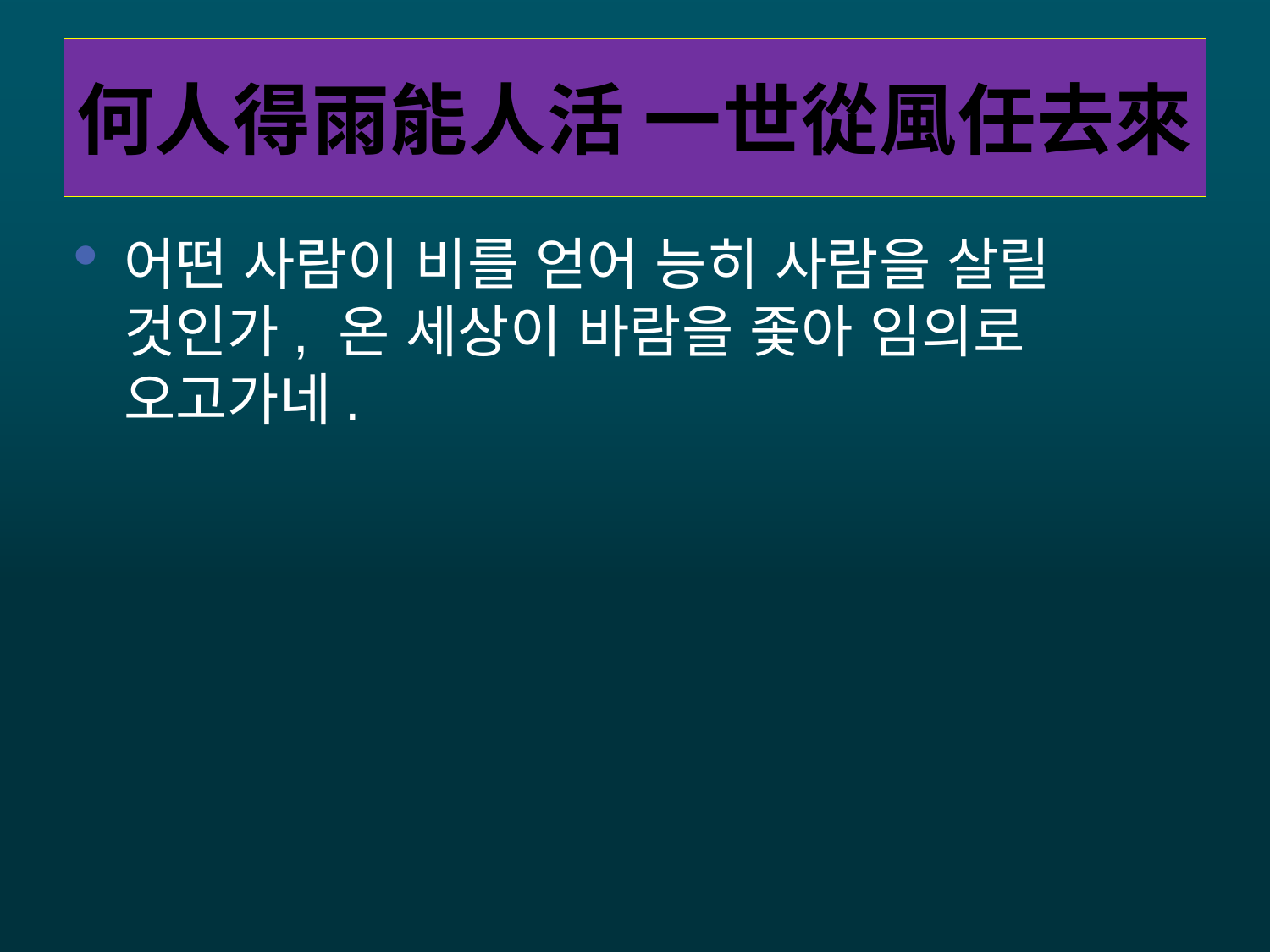

# 何人得雨能人活 一世從風任去來
어떤 사람이 비를 얻어 능히 사람을 살릴 것인가, 온 세상이 바람을 좇아 임의로 오고가네.